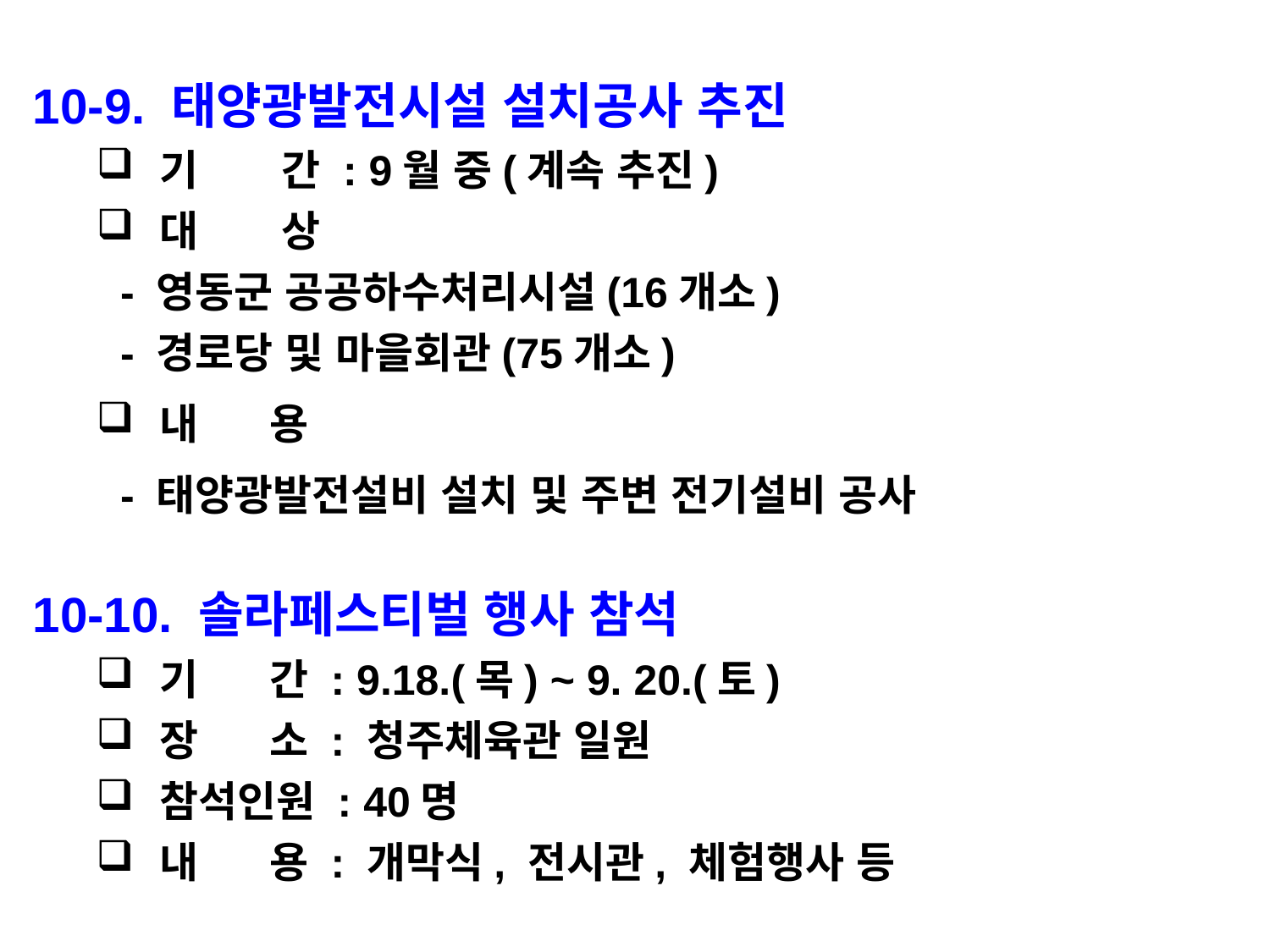

10-9. 태양광발전시설 설치공사 추진
기       간 : 9월 중(계속 추진)
대       상
  - 영동군 공공하수처리시설(16개소)
  - 경로당 및 마을회관(75개소)
내      용
  - 태양광발전설비 설치 및 주변 전기설비 공사
10-10. 솔라페스티벌 행사 참석
기      간 : 9.18.(목) ~ 9. 20.(토)
장      소 : 청주체육관 일원
참석인원 : 40명
내      용 : 개막식, 전시관, 체험행사 등